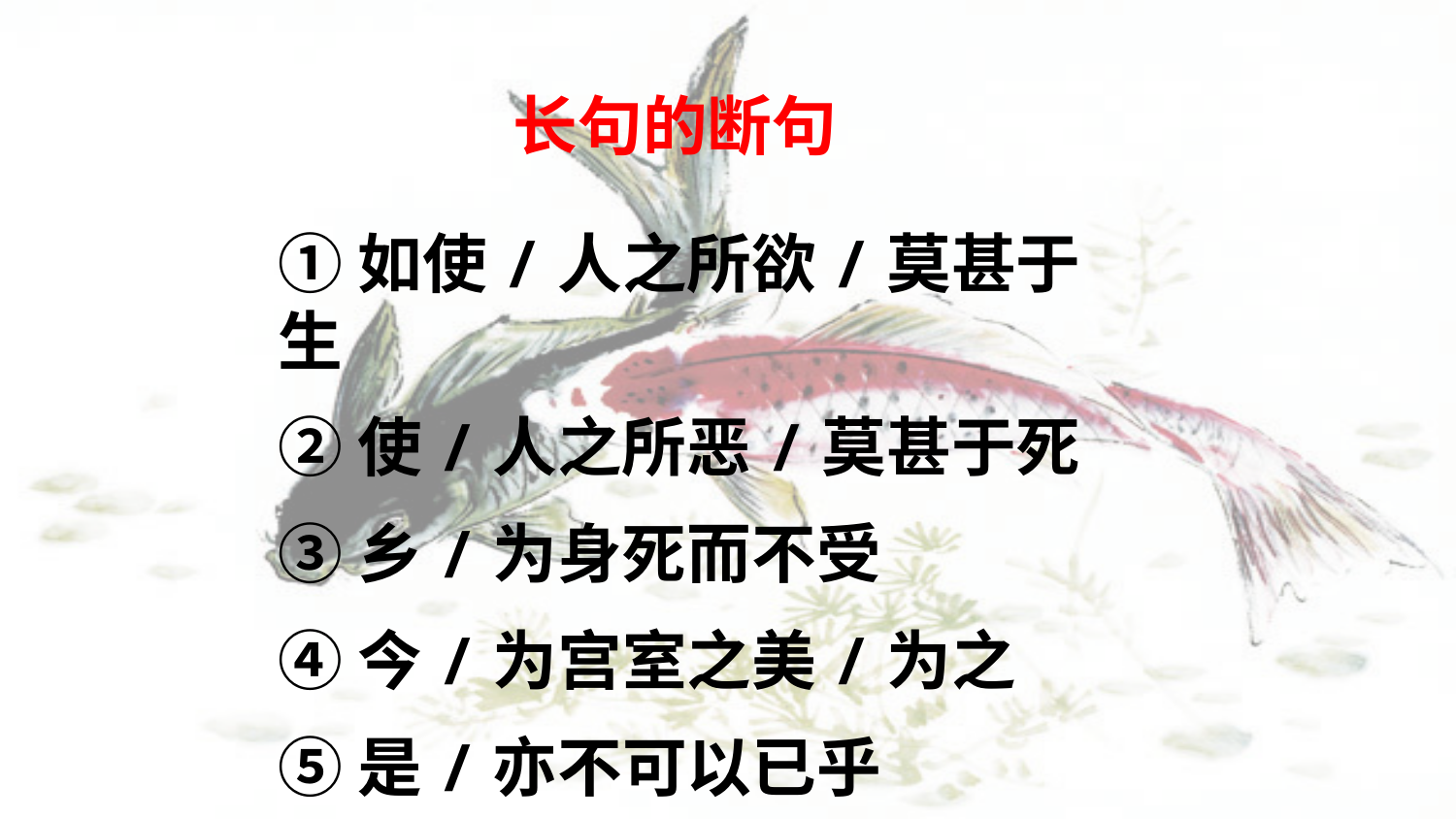

长句的断句
①如使/人之所欲/莫甚于生
②使/人之所恶/莫甚于死
③乡/为身死而不受
④今/为宫室之美/为之
⑤是/亦不可以已乎